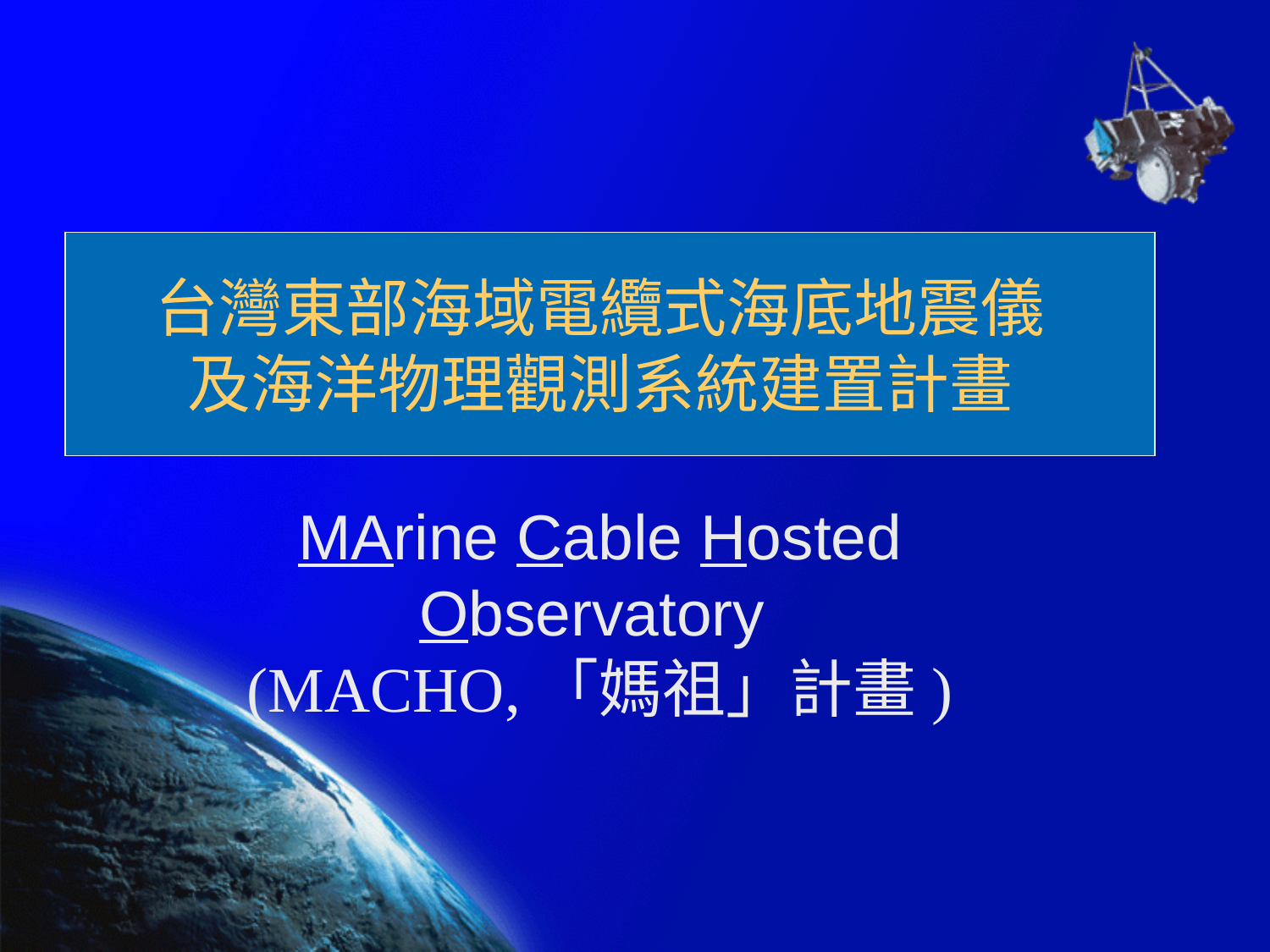

台灣東部海域電纜式海底地震儀
及海洋物理觀測系統建置計畫

MArine Cable Hosted Observatory
(MACHO,「媽祖」計畫)